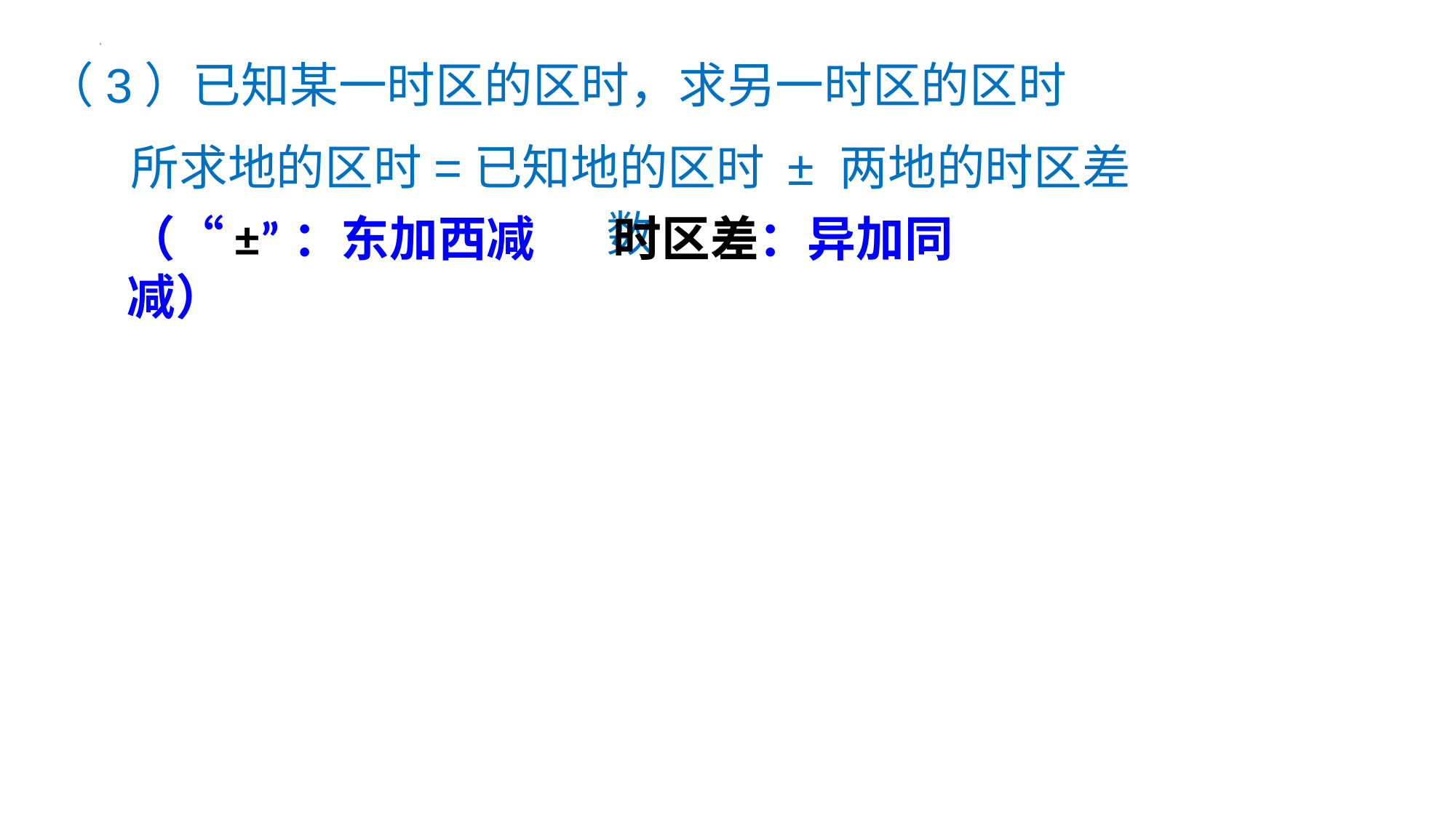

（3）已知某一时区的区时，求另一时区的区时
所求地的区时=已知地的区时 ± 两地的时区差数
（“±”：东加西减       时区差：异加同减）